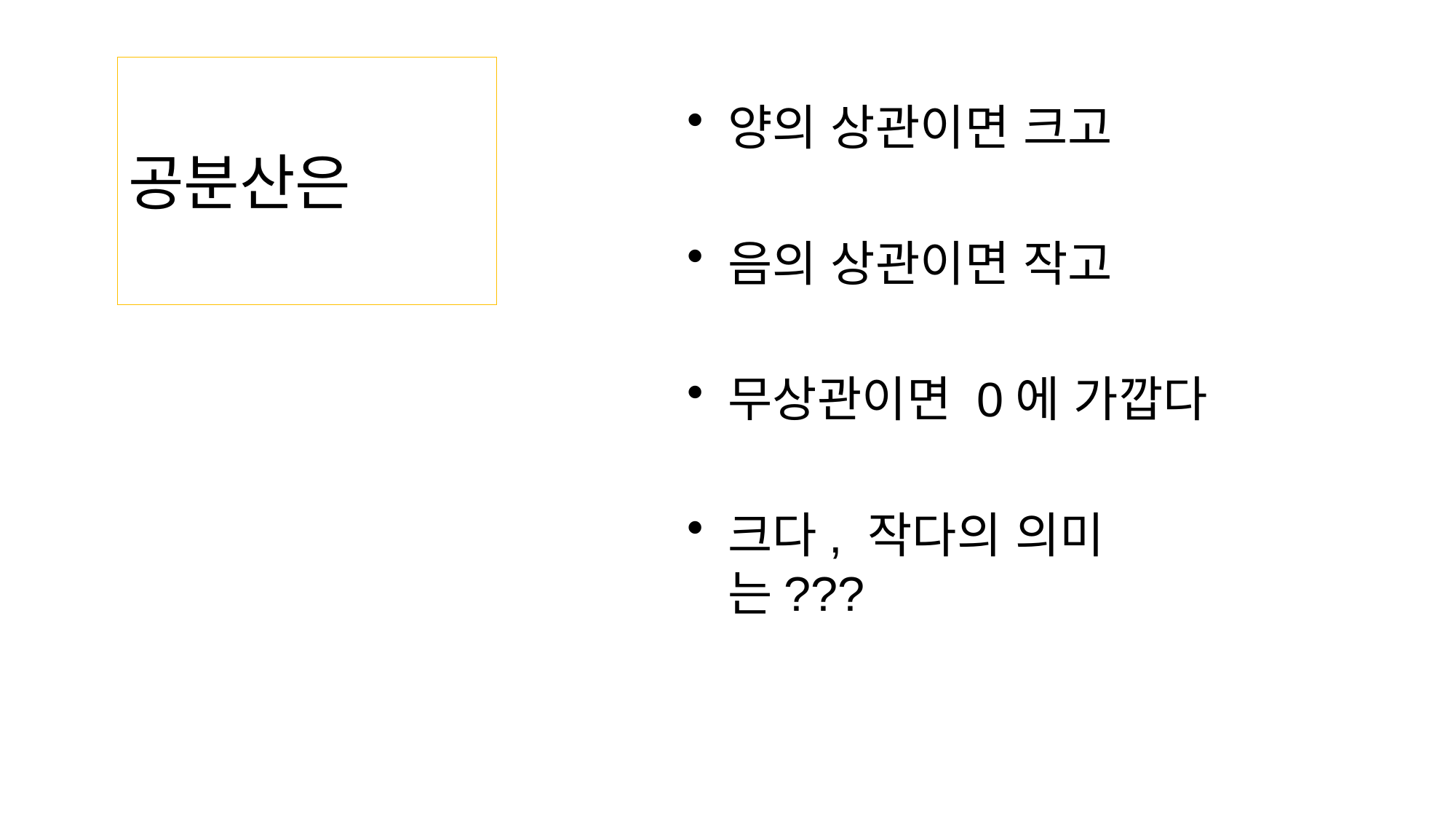

# 공분산은
양의 상관이면 크고

음의 상관이면 작고

무상관이면 0에 가깝다

크다, 작다의 의미는???